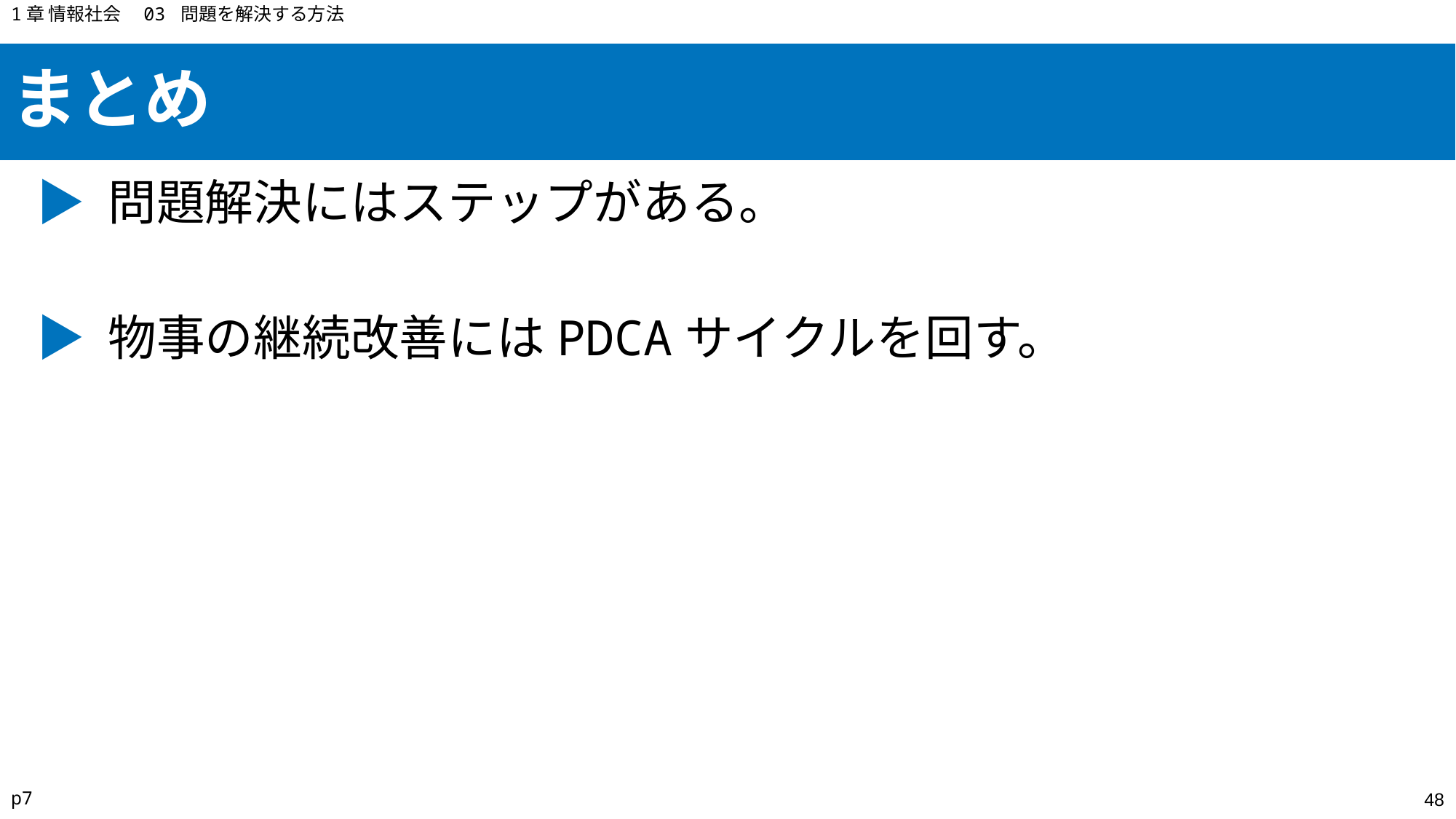

1章 情報社会　03 問題を解決する方法

まとめ
▶ 問題解決にはステップがある。

▶ 物事の継続改善にはPDCAサイクルを回す。
p7
48